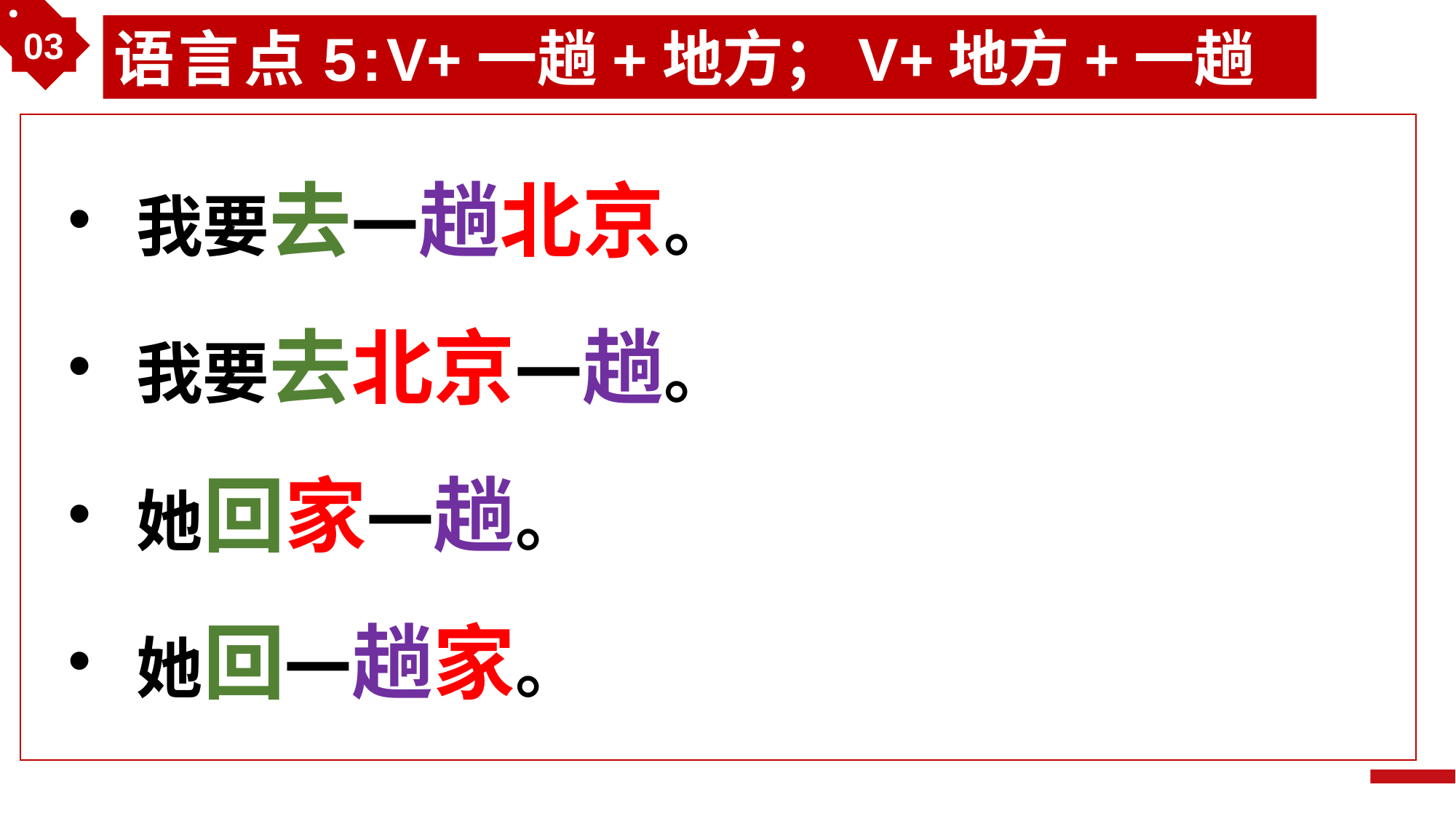

03
语言点5:V+一趟+地方；V+地方+一趟
我要去一趟北京。
我要去北京一趟。
她回家一趟。
她回一趟家。